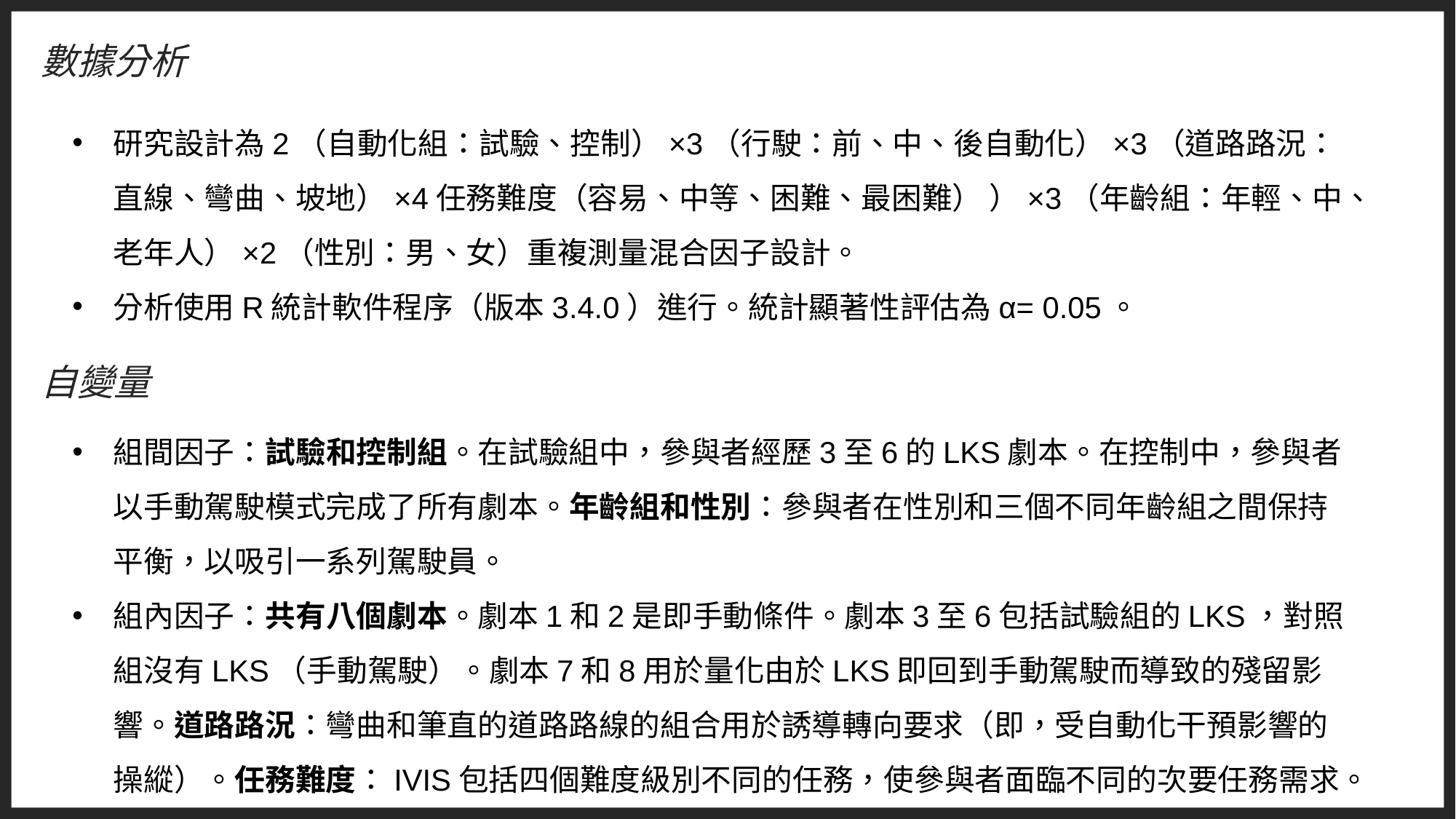

數據分析
研究設計為2（自動化組：試驗、控制）×3（行駛：前、中、後自動化）×3（道​​路路況：直線、彎曲、坡地）×4任務難度（容易、中等、困難、最困難） ）×3（年齡組：年輕、中、老年人）×2（性別：男、女）重複測量混合因子設計。
分析使用R統計軟件程序（版本3.4.0）進行。統計顯著性評估為α= 0.05。
自變量
組間因子：試驗和控制組。在試驗組中，參與者經歷3至6的LKS劇本。在控制中，參與者以手動駕駛模式完成了所有劇本。年齡組和性別：參與者在性別和三個不同年齡組之間保持平衡，以吸引一系列駕駛員。
組內因子：共有八個劇本。劇本1和2是即手動條件。劇本3至6包括試驗組的LKS，對照組沒有LKS（手動駕駛）。劇本7和8用於量化由於LKS即回到手動駕駛而導致的殘留影響。道路路況：彎曲和筆直的道路路線的組合用於誘導轉向要求（即，受自動化干預影響的操縱）。任務難度：IVIS包括四個難度級別不同的任務，使參與者面臨不同的次要任務需求。